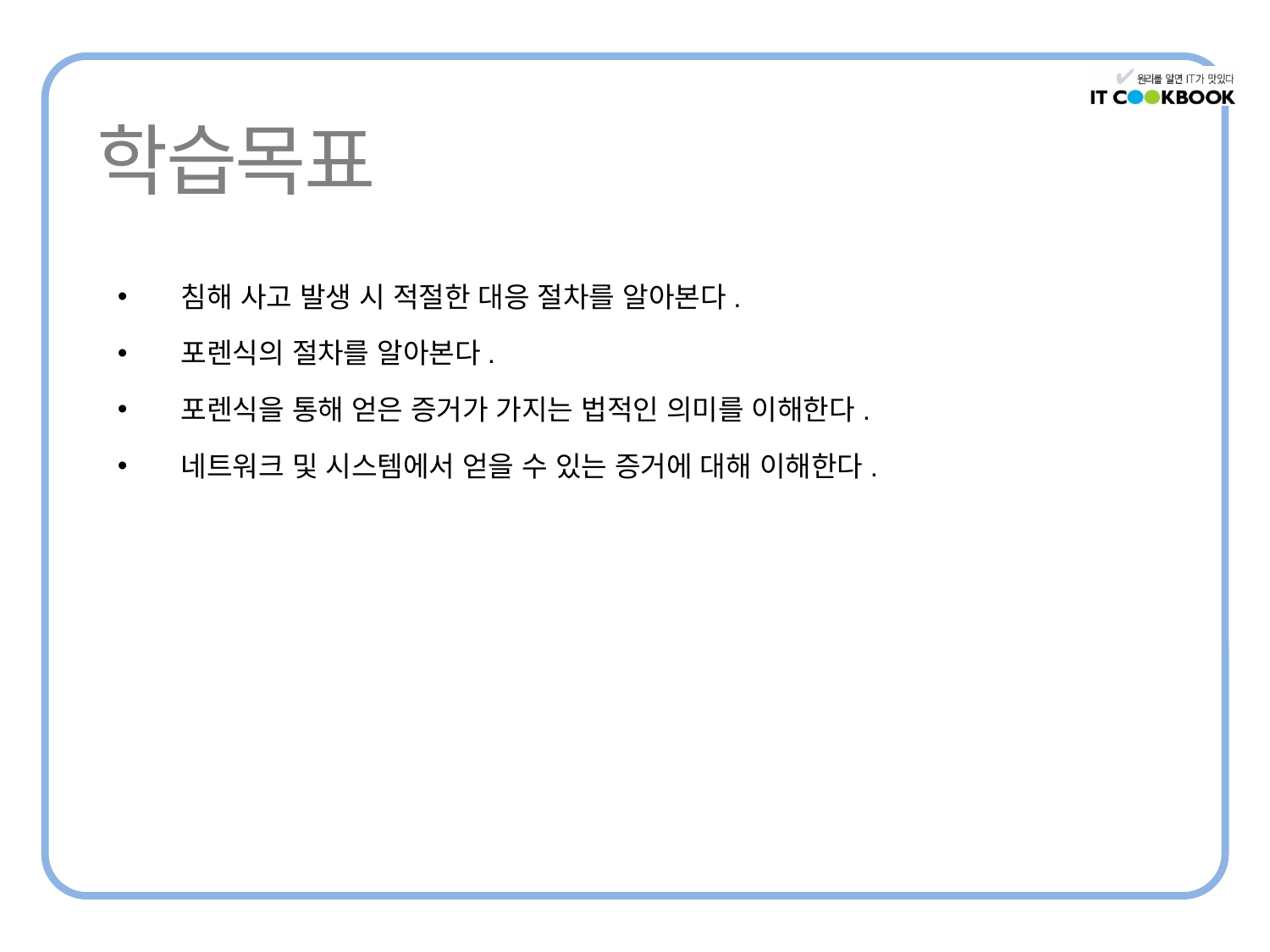

침해 사고 발생 시 적절한 대응 절차를 알아본다.
포렌식의 절차를 알아본다.
포렌식을 통해 얻은 증거가 가지는 법적인 의미를 이해한다.
네트워크 및 시스템에서 얻을 수 있는 증거에 대해 이해한다.